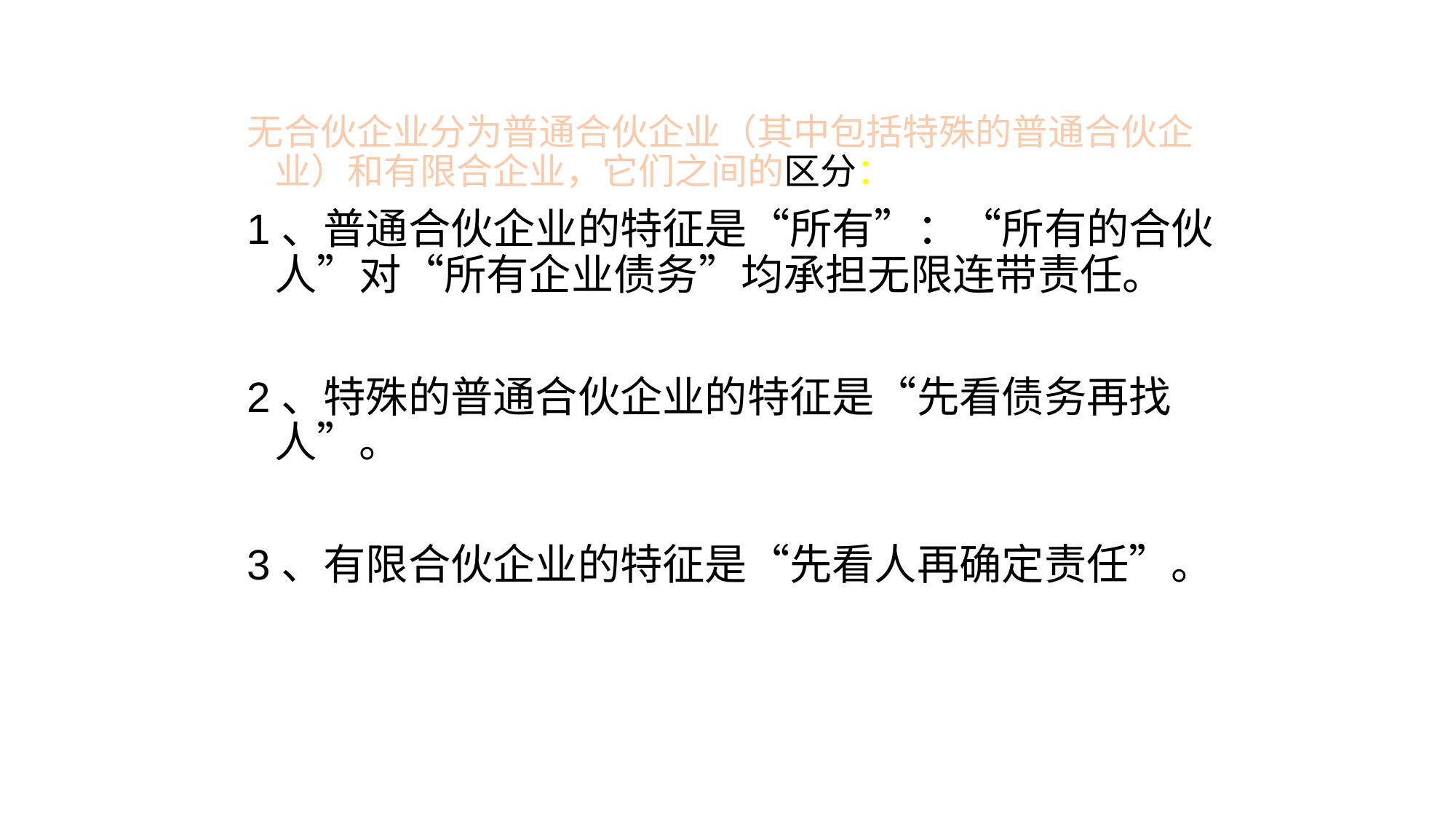

无合伙企业分为普通合伙企业（其中包括特殊的普通合伙企业）和有限合企业，它们之间的区分：
1、普通合伙企业的特征是“所有”：“所有的合伙人”对“所有企业债务”均承担无限连带责任。

2、特殊的普通合伙企业的特征是“先看债务再找人”。

3、有限合伙企业的特征是“先看人再确定责任”。